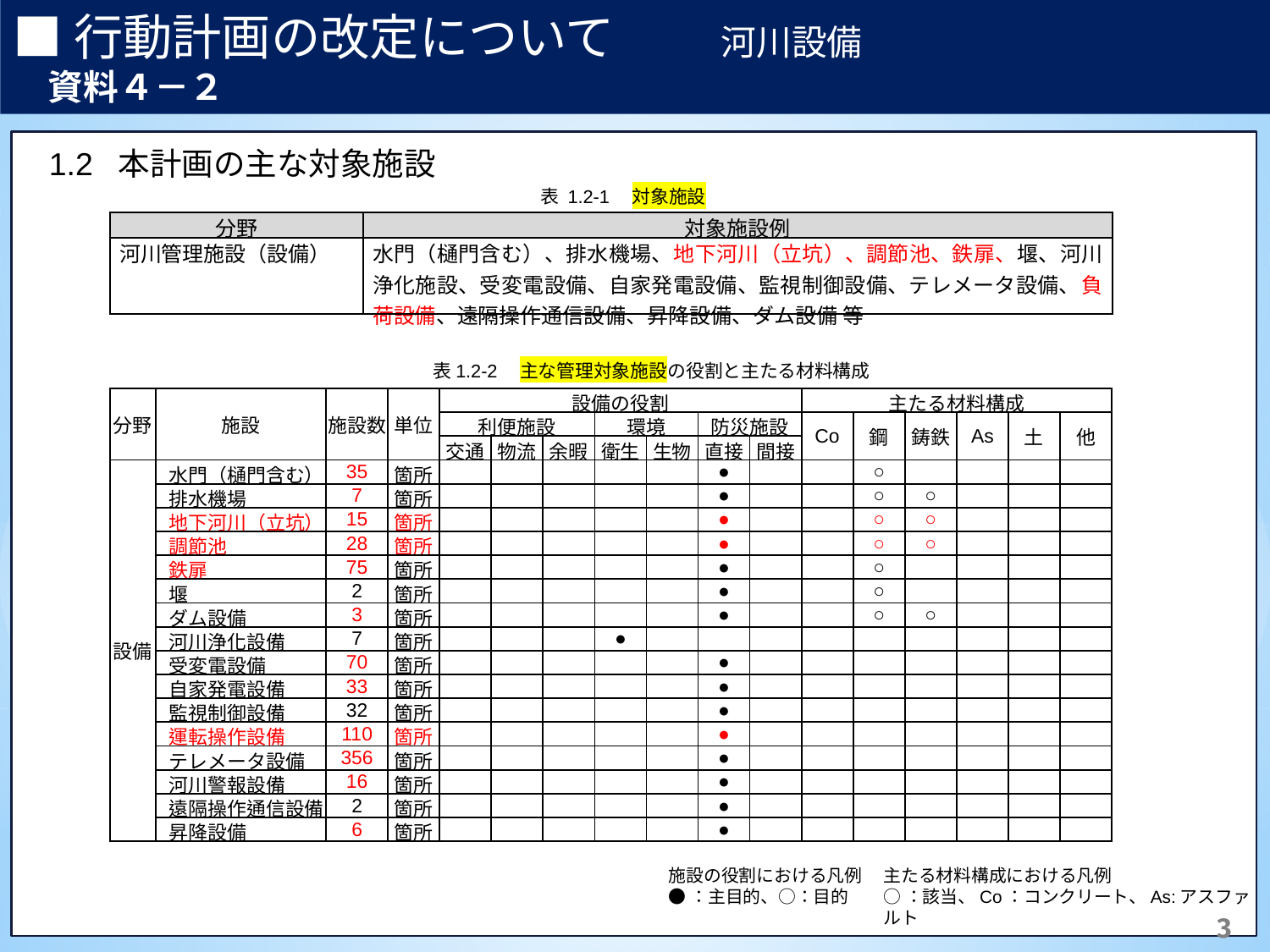

■行動計画の改定について　　　河川設備　　　　　　　　　　　　資料４－２

1.2  本計画の主な対象施設
表 1.2-1　対象施設
| 分野 | 対象施設例 |
| --- | --- |
| 河川管理施設（設備） | 水門（樋門含む）、排水機場、地下河川（立坑）、調節池、鉄扉、堰、河川浄化施設、受変電設備、自家発電設備、監視制御設備、テレメータ設備、負荷設備、遠隔操作通信設備、昇降設備、ダム設備 等 |
表1.2-2　主な管理対象施設の役割と主たる材料構成
| 分野 | 施設 | 施設数 | 単位 | 設備の役割 |  |  |  |  |  |  | 主たる材料構成 |  |  |  |  |  |
| --- | --- | --- | --- | --- | --- | --- | --- | --- | --- | --- | --- | --- | --- | --- | --- | --- |
|  |  |  |  | 利便施設 |  |  | 環境 |  | 防災施設 |  | Co | 鋼 | 鋳鉄 | As | 土 | 他 |
|  |  |  |  | 交通 | 物流 | 余暇 | 衛生 | 生物 | 直接 | 間接 |  |  |  |  |  |  |
| 設備 | 水門（樋門含む） | 35 | 箇所 |  |  |  |  |  | ● |  |  | ○ |  |  |  |  |
|  | 排水機場 | 7 | 箇所 |  |  |  |  |  | ● |  |  | ○ | ○ |  |  |  |
|  | 地下河川（立坑） | 15 | 箇所 |  |  |  |  |  | ● |  |  | ○ | ○ |  |  |  |
|  | 調節池 | 28 | 箇所 |  |  |  |  |  | ● |  |  | ○ | ○ |  |  |  |
|  | 鉄扉 | 75 | 箇所 |  |  |  |  |  | ● |  |  | ○ |  |  |  |  |
|  | 堰 | 2 | 箇所 |  |  |  |  |  | ● |  |  | ○ |  |  |  |  |
|  | ダム設備 | 3 | 箇所 |  |  |  |  |  | ● |  |  | ○ | ○ |  |  |  |
|  | 河川浄化設備 | 7 | 箇所 |  |  |  | ● |  |  |  |  |  |  |  |  |  |
|  | 受変電設備 | 70 | 箇所 |  |  |  |  |  | ● |  |  |  |  |  |  |  |
|  | 自家発電設備 | 33 | 箇所 |  |  |  |  |  | ● |  |  |  |  |  |  |  |
|  | 監視制御設備 | 32 | 箇所 |  |  |  |  |  | ● |  |  |  |  |  |  |  |
|  | 運転操作設備 | 110 | 箇所 |  |  |  |  |  | ● |  |  |  |  |  |  |  |
|  | テレメータ設備 | 356 | 箇所 |  |  |  |  |  | ● |  |  |  |  |  |  |  |
|  | 河川警報設備 | 16 | 箇所 |  |  |  |  |  | ● |  |  |  |  |  |  |  |
|  | 遠隔操作通信設備 | 2 | 箇所 |  |  |  |  |  | ● |  |  |  |  |  |  |  |
|  | 昇降設備 | 6 | 箇所 |  |  |  |  |  | ● |  |  |  |  |  |  |  |
施設の役割における凡例
●：主目的、○：目的
主たる材料構成における凡例
○：該当、Co：コンクリート、As:アスファルト
3